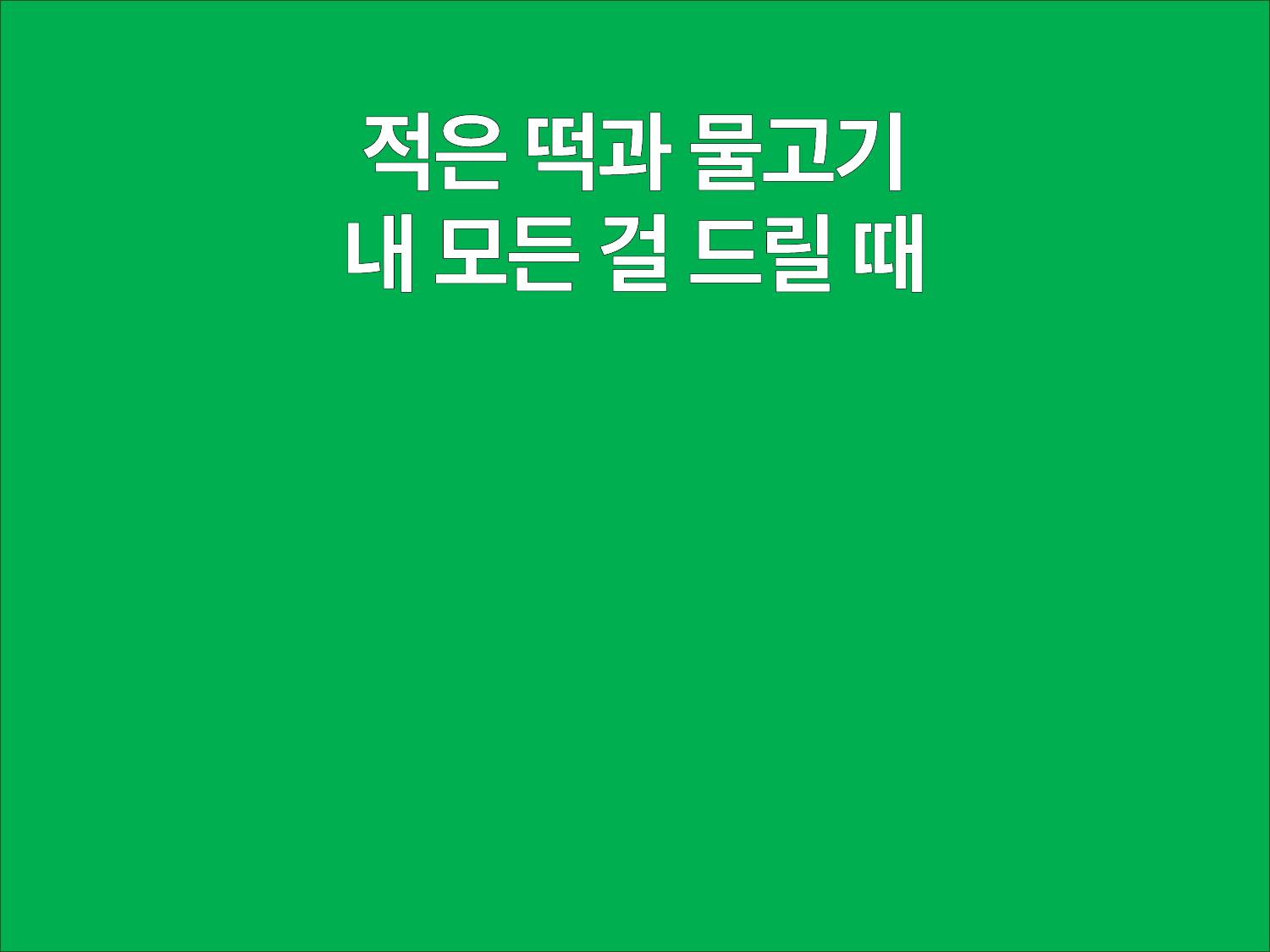

적은 떡과 물고기
내 모든 걸 드릴 때